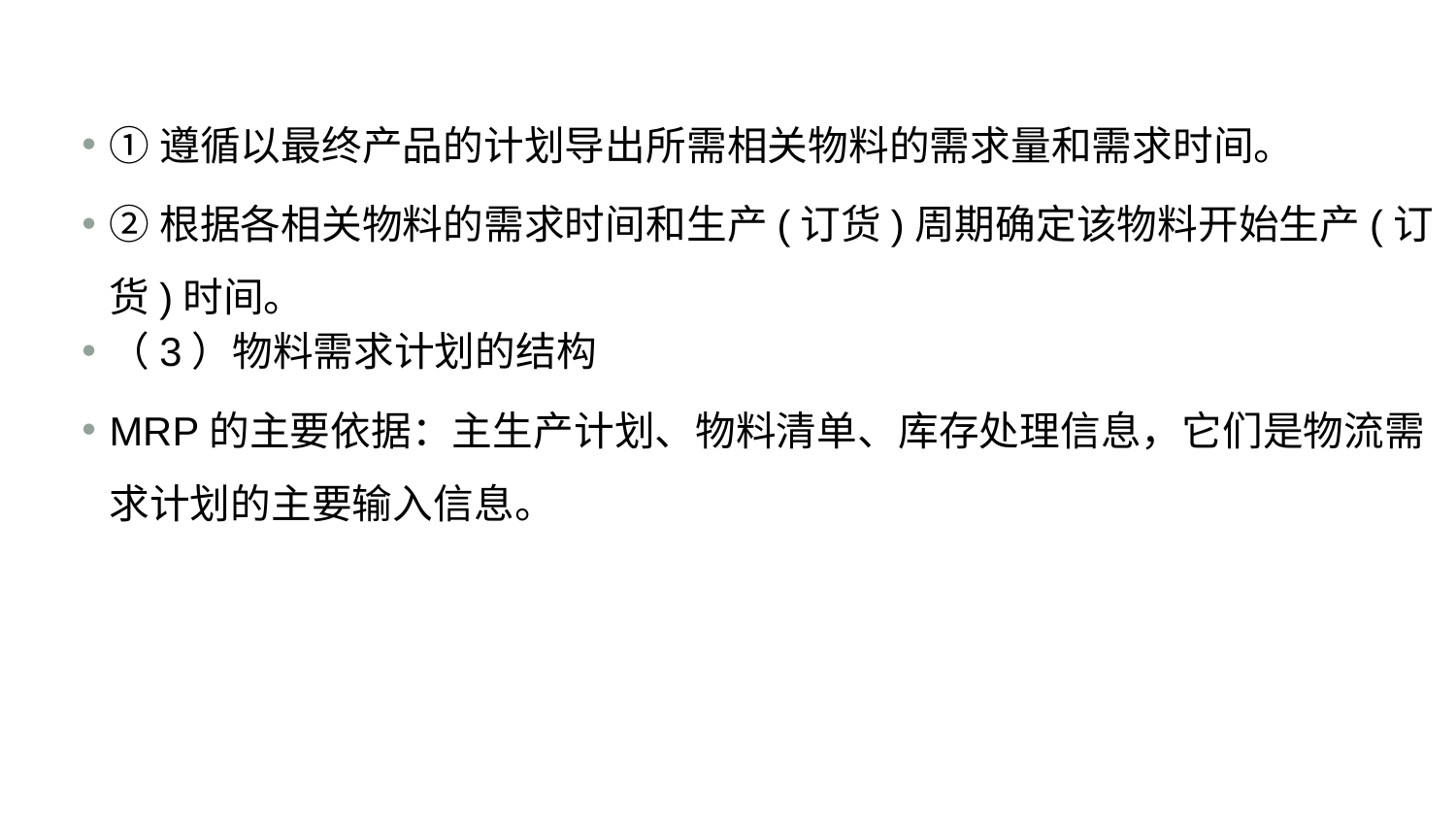

#
①遵循以最终产品的计划导出所需相关物料的需求量和需求时间。
②根据各相关物料的需求时间和生产(订货)周期确定该物料开始生产(订货)时间。
（3）物料需求计划的结构
MRP的主要依据：主生产计划、物料清单、库存处理信息，它们是物流需求计划的主要输入信息。